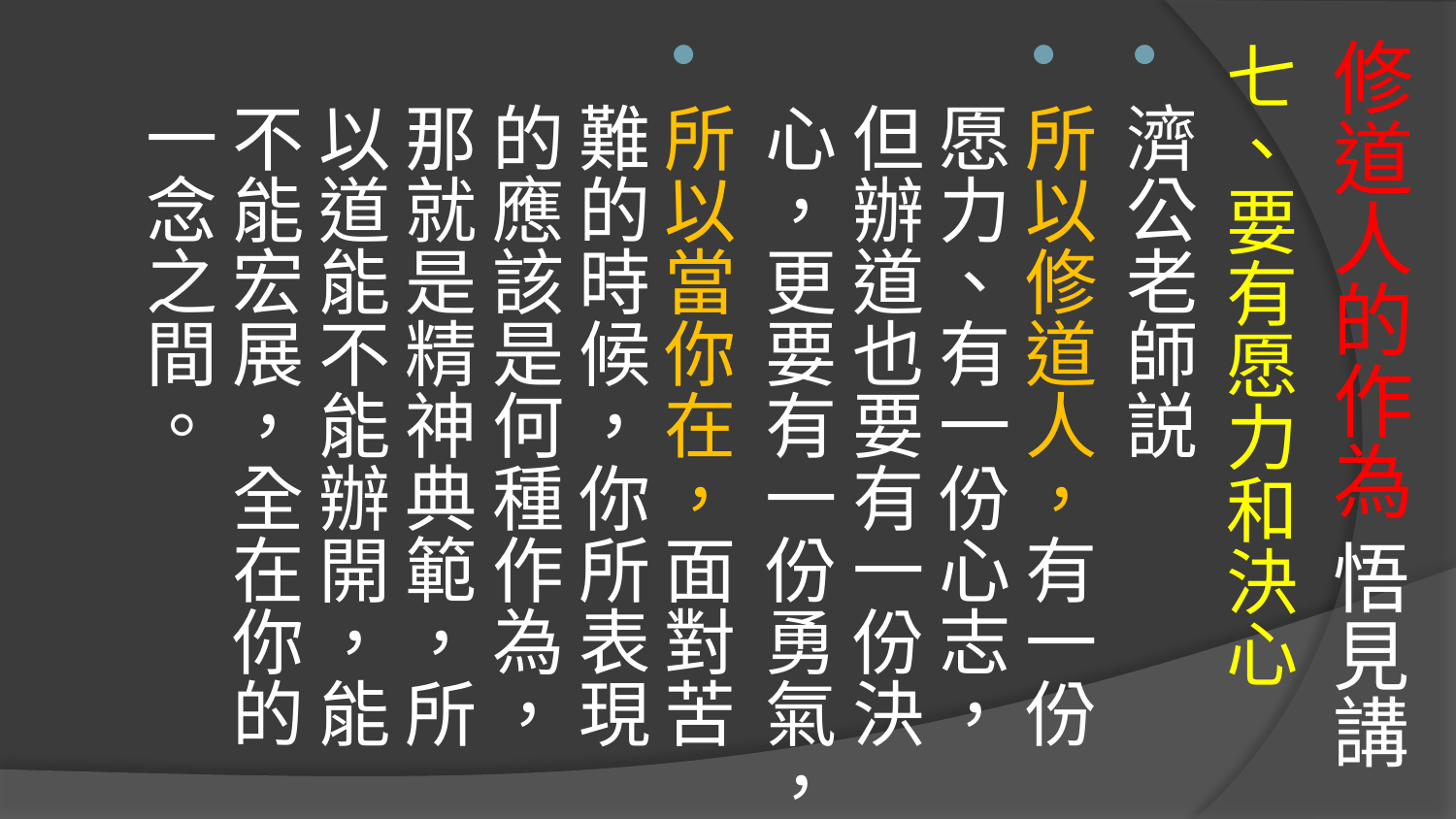

# 修道人的作為 悟見講
七、要有愿力和決心
濟公老師説
所以修道人，有一份愿力、有一份心志，但辦道也要有一份決心，更要有一份勇氣，
所以當你在，面對苦難的時候，你所表現的應該是何種作為，那就是精神典範，所以道能不能辦開，能不能宏展，全在你的一念之間。